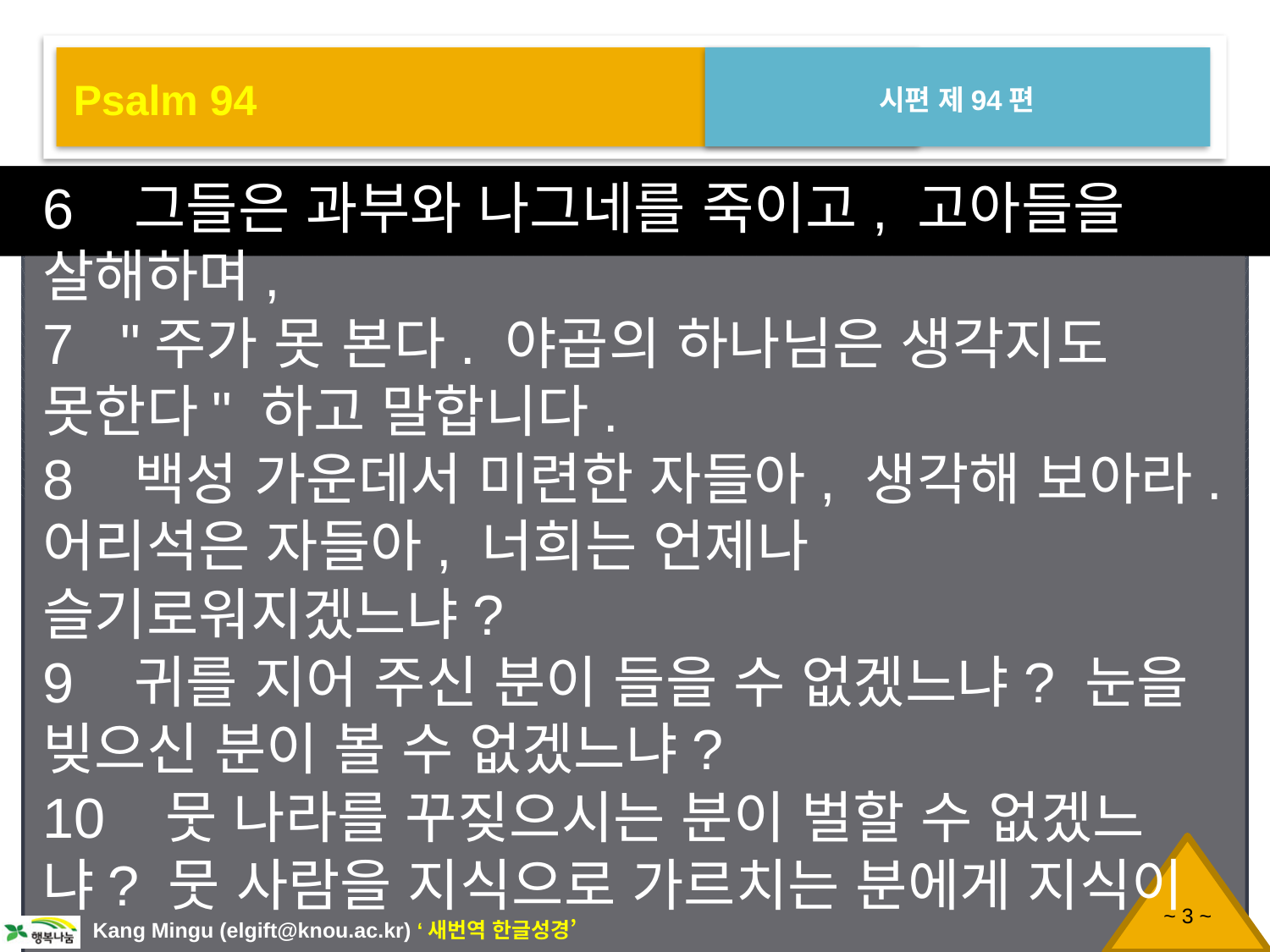

Psalm 94
시편 제94편
6   그들은 과부와 나그네를 죽이고, 고아들을 살해하며,
7   "주가 못 본다. 야곱의 하나님은 생각지도 못한다" 하고 말합니다.
8   백성 가운데서 미련한 자들아, 생각해 보아라. 어리석은 자들아, 너희는 언제나 슬기로워지겠느냐?
9   귀를 지어 주신 분이 들을 수 없겠느냐? 눈을 빚으신 분이 볼 수 없겠느냐?
10   뭇 나라를 꾸짖으시는 분이 벌할 수 없겠느냐? 뭇 사람을 지식으로 가르치는 분에게 지식이